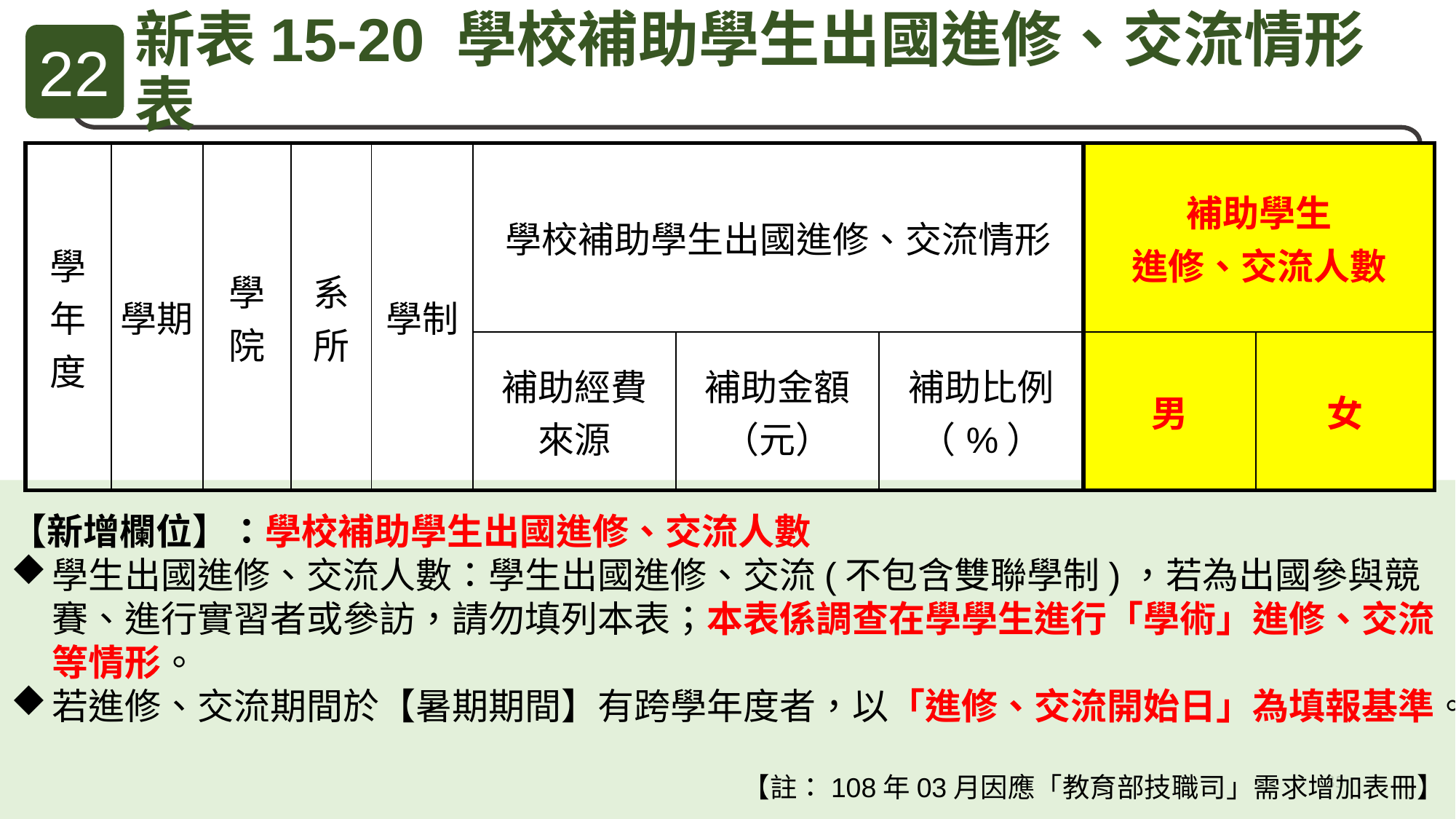

22
新表15-20 學校補助學生出國進修、交流情形表

| 學年度 | 學期 | 學院 | 系所 | 學制 | 學校補助學生出國進修、交流情形 |  |  | 補助學生 進修、交流人數 |  |
| --- | --- | --- | --- | --- | --- | --- | --- | --- | --- |
|  |  |  |  |  | 補助經費 來源 | 補助金額 （元） | 補助比例 （%） | 男 | 女 |

【新增欄位】：學校補助學生出國進修、交流人數
學生出國進修、交流人數：學生出國進修、交流(不包含雙聯學制)，若為出國參與競賽、進行實習者或參訪，請勿填列本表；本表係調查在學學生進行「學術」進修、交流等情形。
若進修、交流期間於【暑期期間】有跨學年度者，以「進修、交流開始日」為填報基準。

【註：108年03月因應「教育部技職司」需求增加表冊】

85